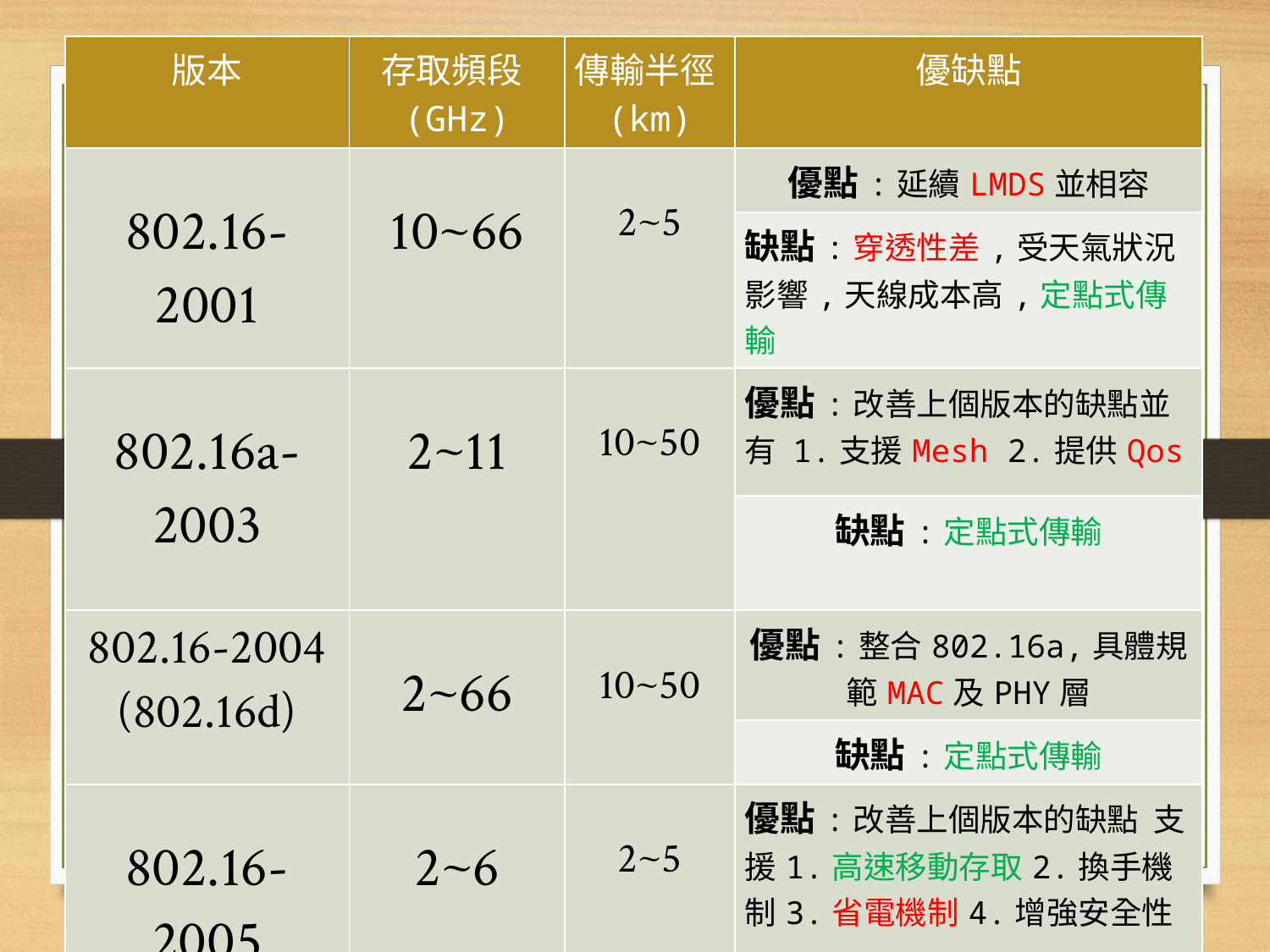

| 版本 | 存取頻段(GHz) | 傳輸半徑(km) | 優缺點 |
| --- | --- | --- | --- |
| 802.16-2001 | 10~66 | 2~5 | 優點:延續LMDS並相容 |
|  |  |  | 缺點:穿透性差,受天氣狀況影響,天線成本高,定點式傳輸 |
| 802.16a-2003 | 2~11 | 10~50 | 優點:改善上個版本的缺點並有 1.支援Mesh 2.提供Qos |
|  |  |  | 缺點:定點式傳輸 |
| 802.16-2004 (802.16d) | 2~66 | 10~50 | 優點:整合802.16a,具體規範MAC及PHY層 |
|  |  |  | 缺點:定點式傳輸 |
| 802.16-2005 (802.16e) | 2~6 | 2~5 | 優點:改善上個版本的缺點 支援1.高速移動存取2.換手機制3.省電機制4.增強安全性 |